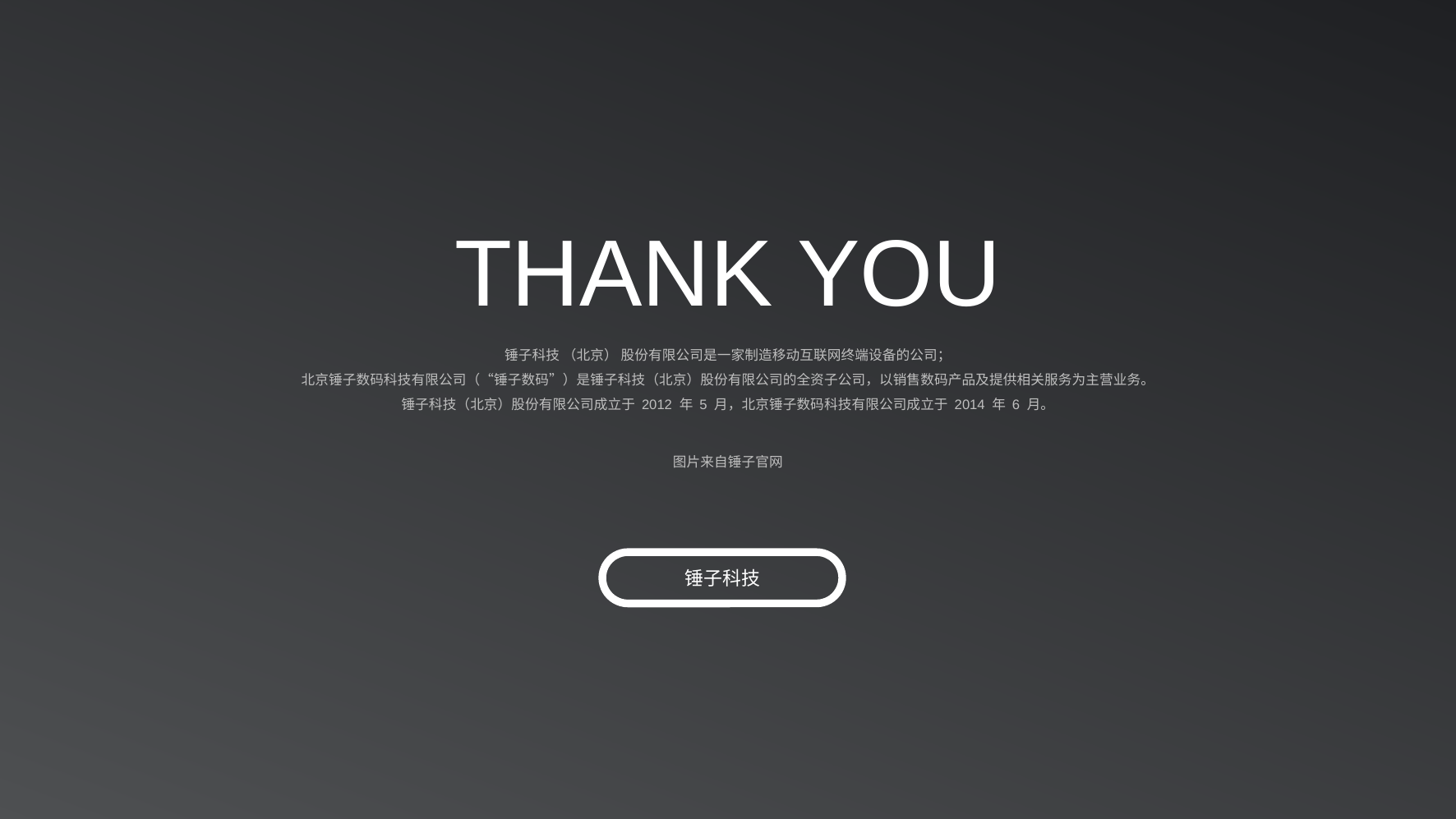

THANK YOU
锤子科技 （北京） 股份有限公司是一家制造移动互联网终端设备的公司；
北京锤子数码科技有限公司（“锤子数码”）是锤子科技（北京）股份有限公司的全资子公司，以销售数码产品及提供相关服务为主营业务。
锤子科技（北京）股份有限公司成立于 2012 年 5 月，北京锤子数码科技有限公司成立于 2014 年 6 月。
图片来自锤子官网
锤子科技